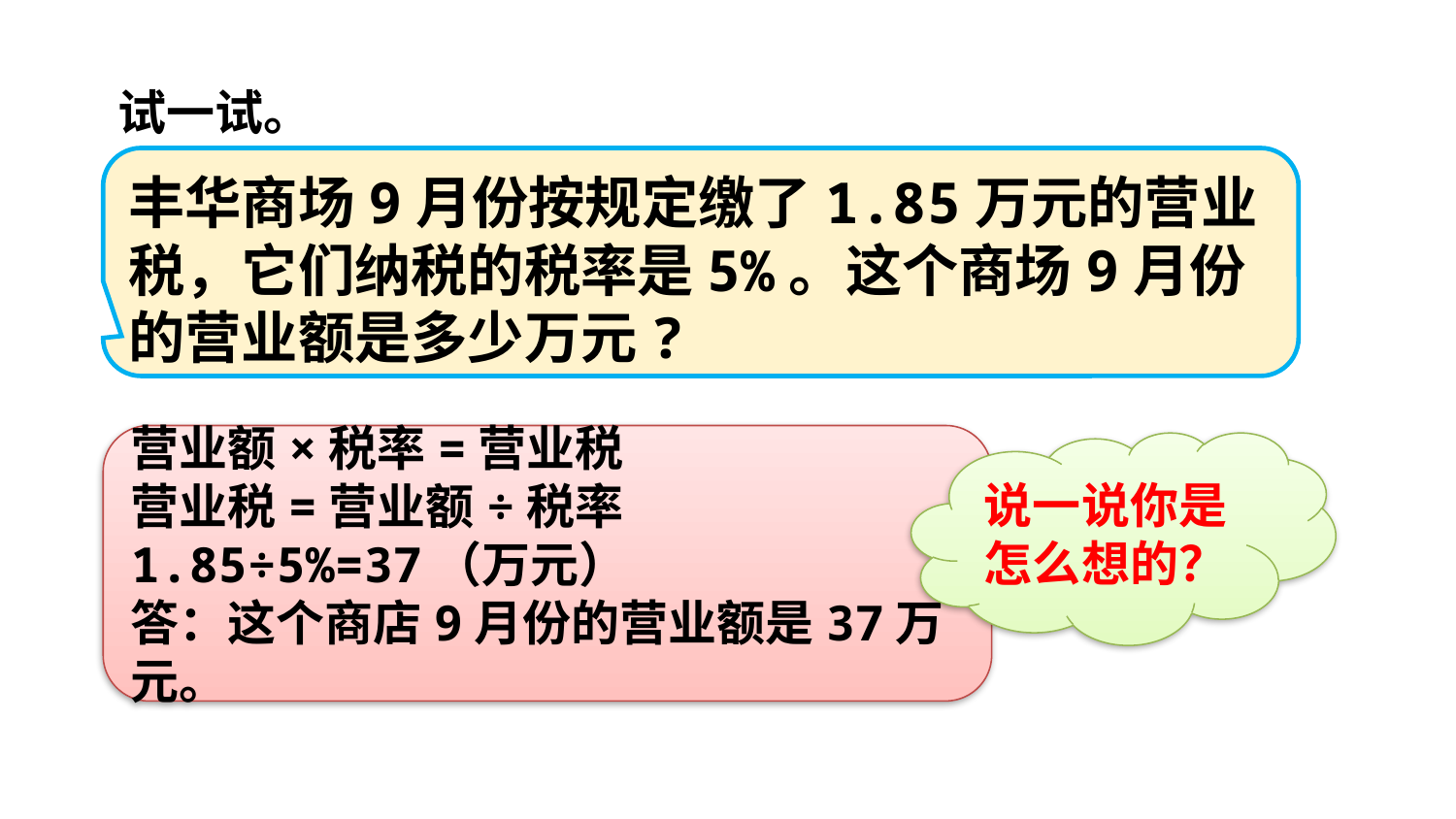

试一试。
丰华商场9月份按规定缴了1.85万元的营业税，它们纳税的税率是5%。这个商场9月份的营业额是多少万元?
营业额×税率=营业税
营业税=营业额÷税率
1.85÷5%=37（万元）
答：这个商店9月份的营业额是37万元。
说一说你是怎么想的？